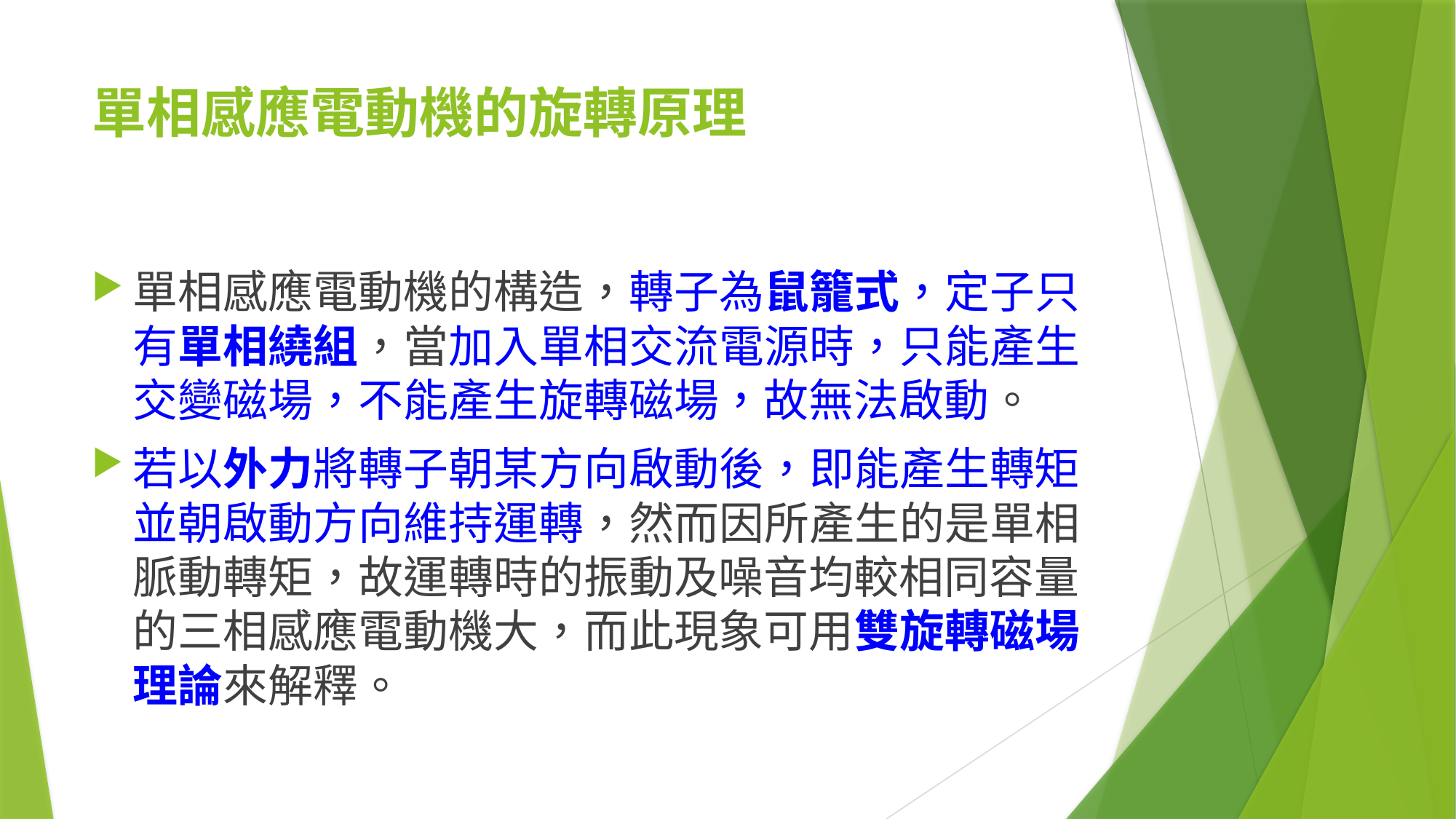

# 單相感應電動機的旋轉原理
單相感應電動機的構造，轉子為鼠籠式，定子只有單相繞組，當加入單相交流電源時，只能產生交變磁場，不能產生旋轉磁場，故無法啟動。
若以外力將轉子朝某方向啟動後，即能產生轉矩並朝啟動方向維持運轉，然而因所產生的是單相脈動轉矩，故運轉時的振動及噪音均較相同容量的三相感應電動機大，而此現象可用雙旋轉磁場理論來解釋。